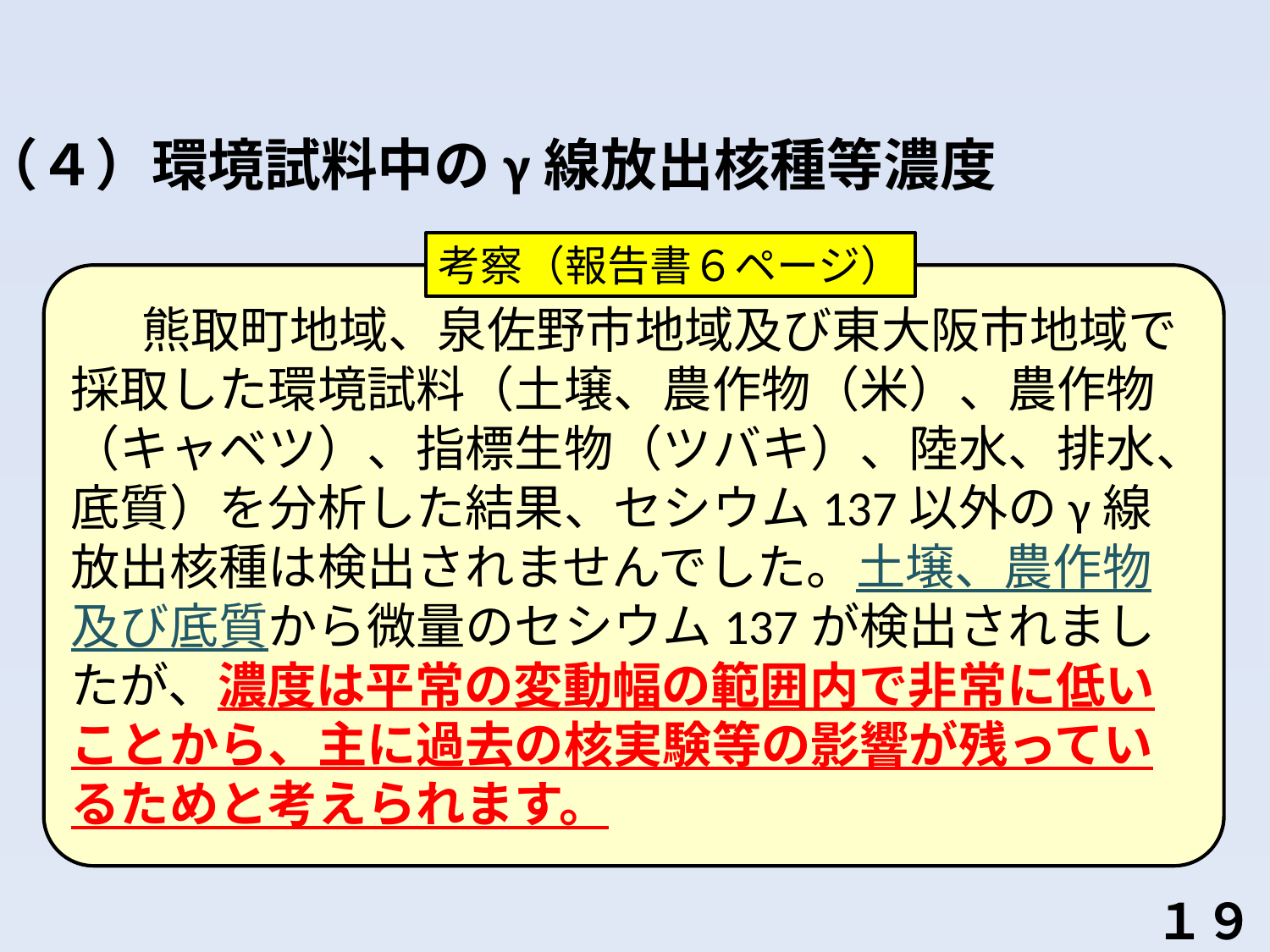

（４）環境試料中のγ線放出核種等濃度
考察（報告書６ページ）
　   熊取町地域、泉佐野市地域及び東大阪市地域で採取した環境試料（土壌、農作物（米）、農作物（キャベツ）、指標生物（ツバキ）、陸水、排水、底質）を分析した結果、セシウム137以外のγ線放出核種は検出されませんでした。土壌、農作物及び底質から微量のセシウム137が検出されましたが、濃度は平常の変動幅の範囲内で非常に低いことから、主に過去の核実験等の影響が残っているためと考えられます。
１９